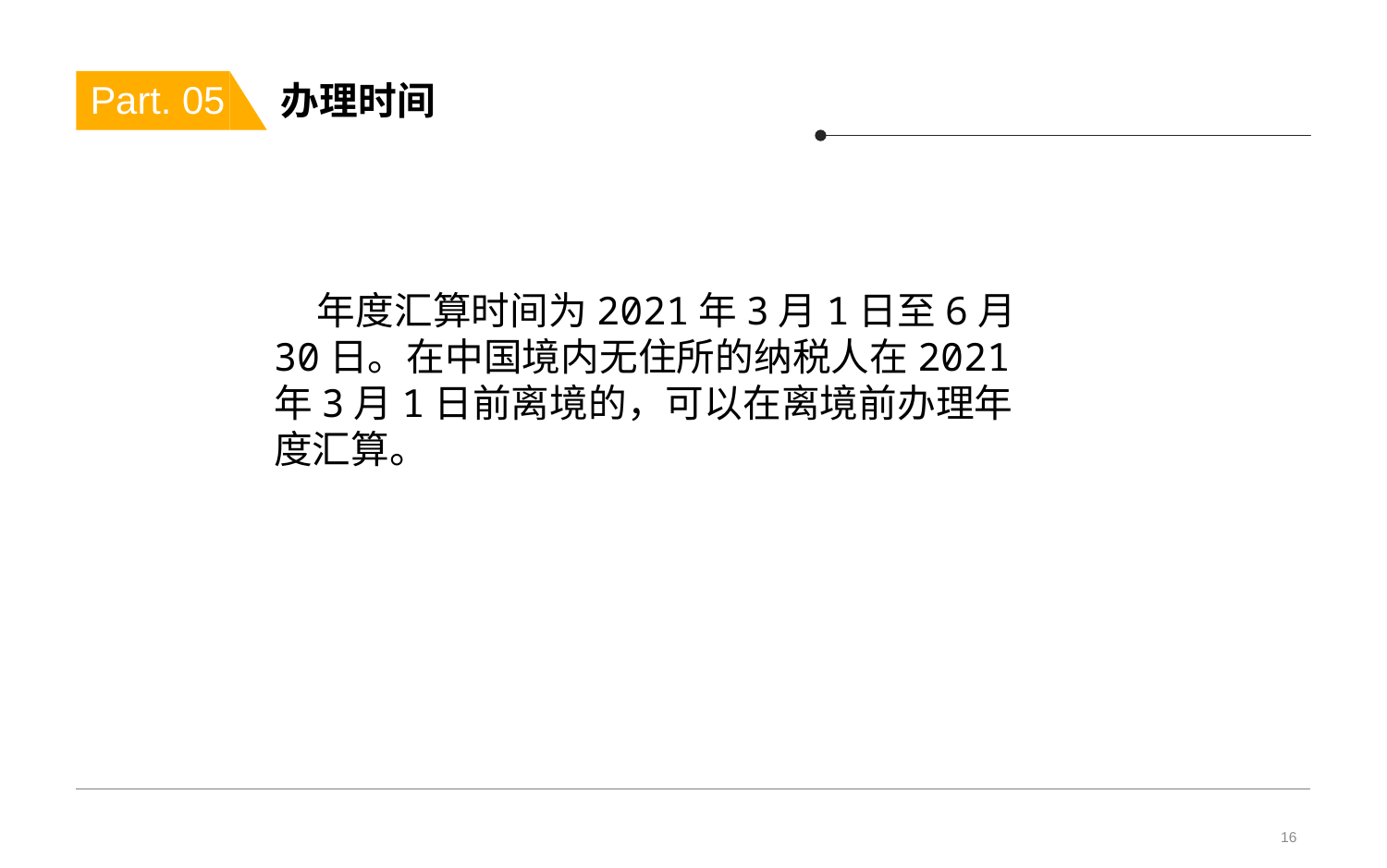

# 办理时间
Part. 05

    年度汇算时间为2021年3月1日至6月30日。在中国境内无住所的纳税人在2021年3月1日前离境的，可以在离境前办理年度汇算。
16